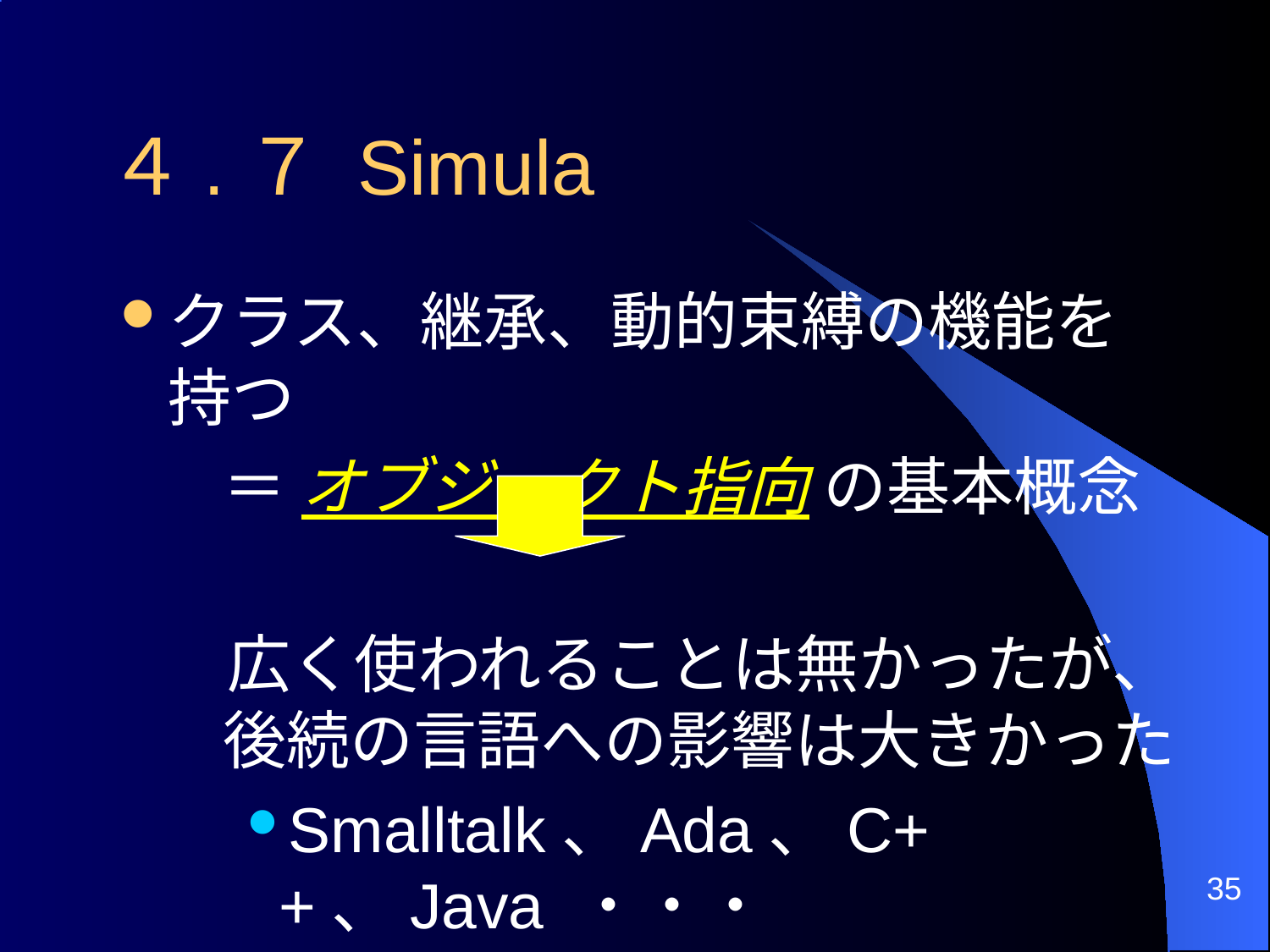

# ４.７ Simula
クラス、継承、動的束縛の機能を持つ
	＝ オブジェクト指向 の基本概念

  広く使われることは無かったが、後続の言語への影響は大きかった
Smalltalk、Ada、C++、Java ・・・

35